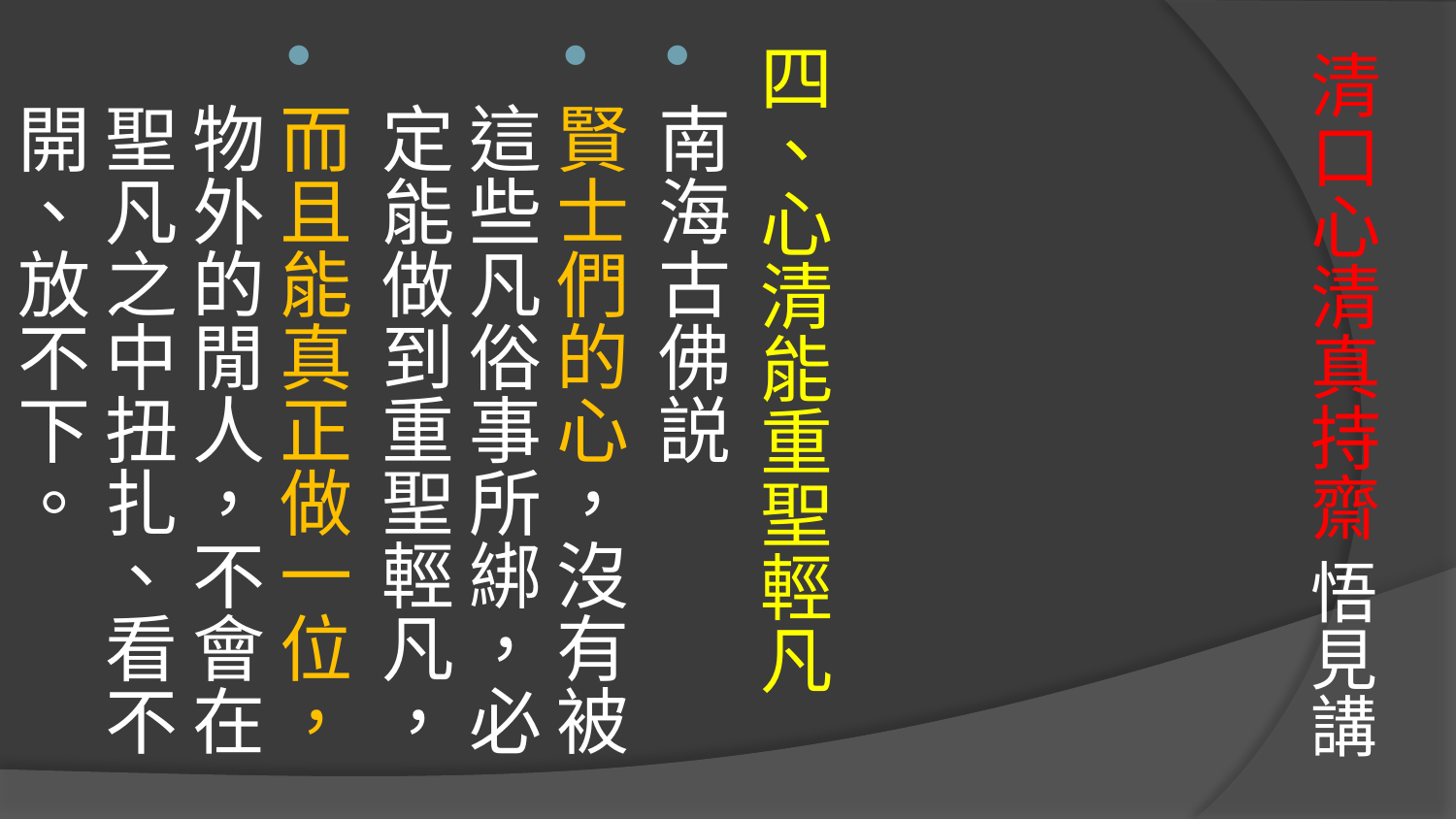

四、心清能重聖輕凡
南海古佛説
賢士們的心，沒有被這些凡俗事所綁，必定能做到重聖輕凡，
而且能真正做一位，物外的閒人，不會在聖凡之中扭扎、看不開、放不下。
# 清口心清真持齋 悟見講